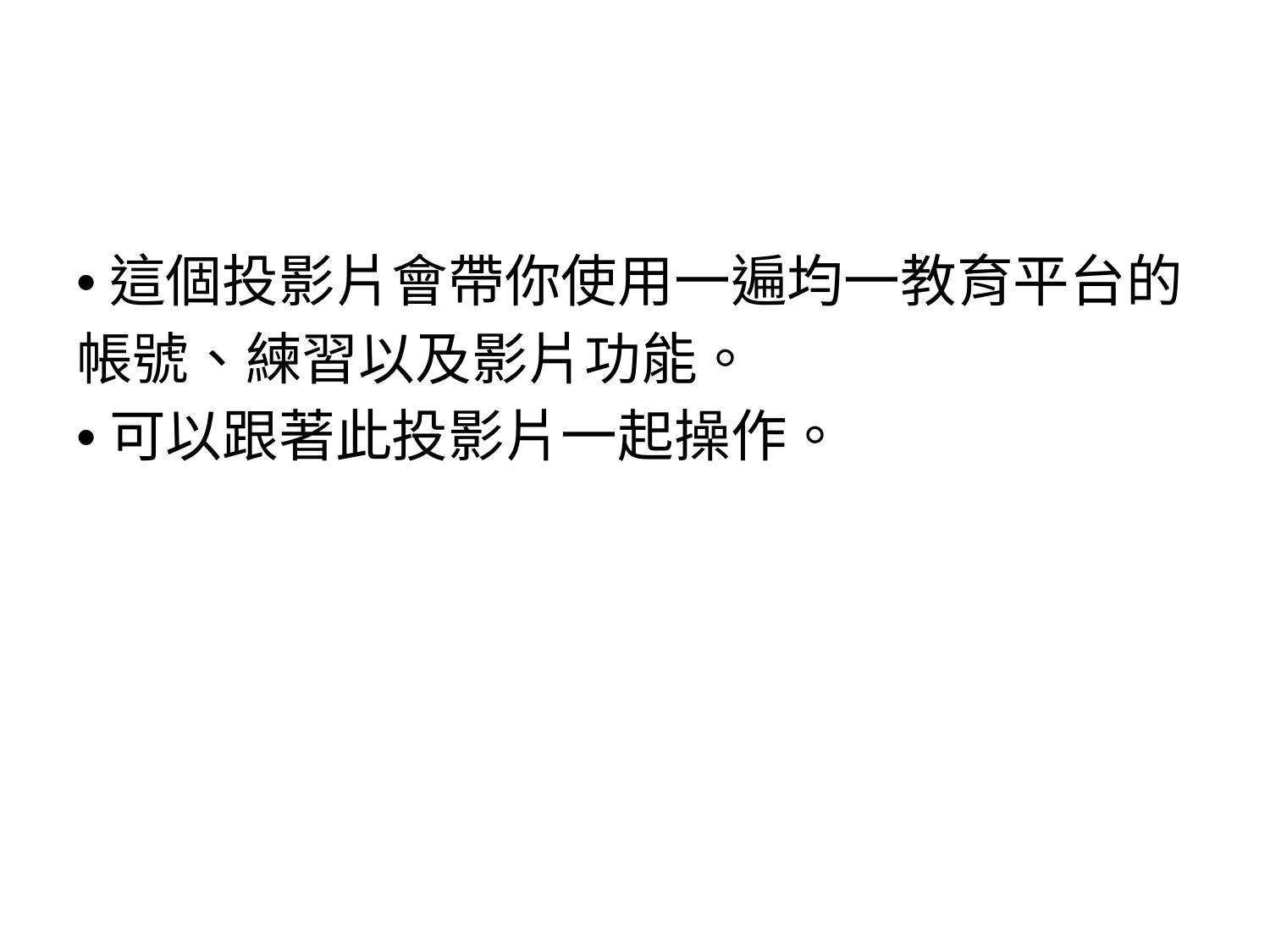

#
•這個投影片會帶你使用一遍均一教育平台的帳號、練習以及影片功能。
•可以跟著此投影片一起操作。